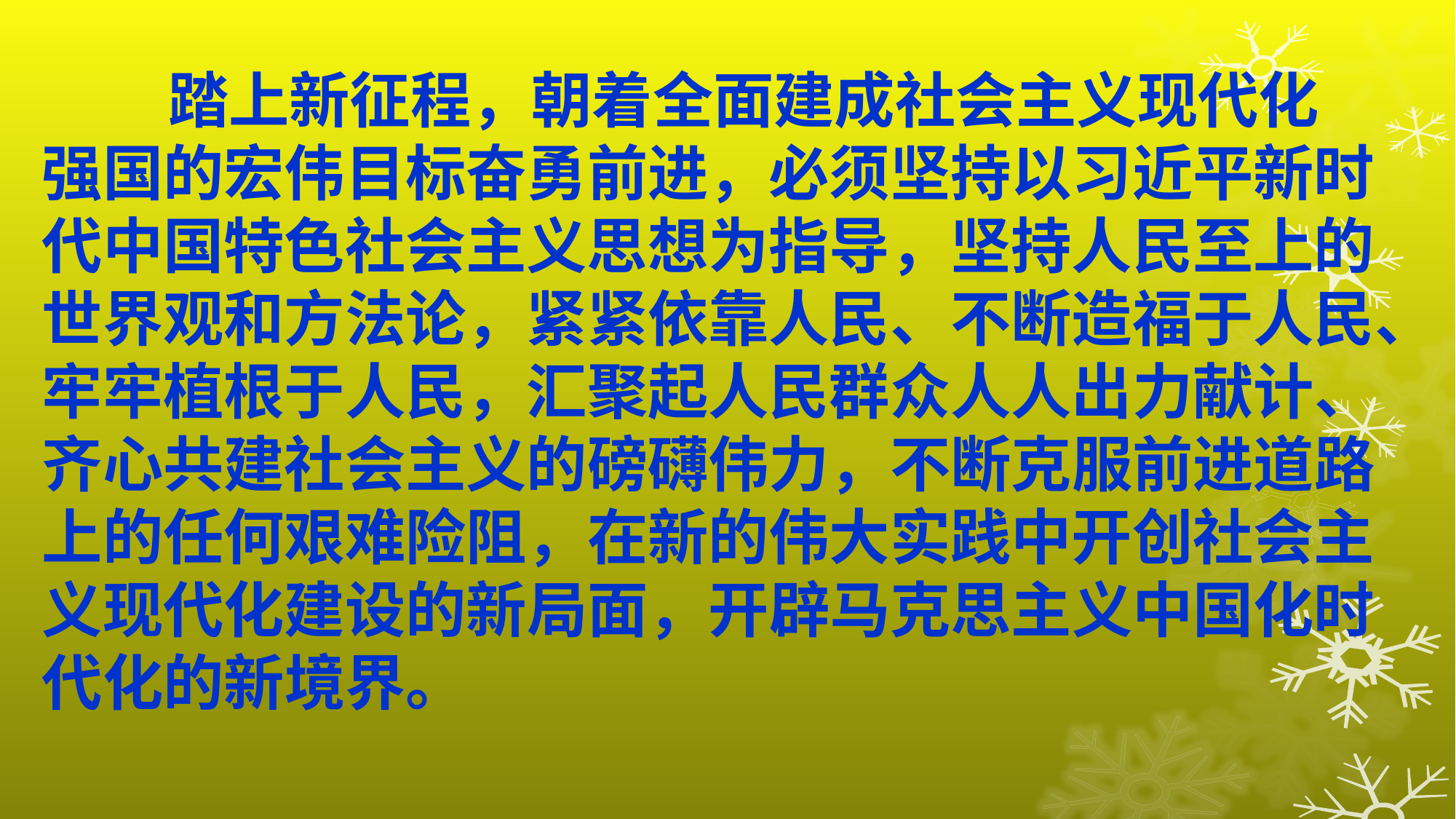

踏上新征程，朝着全面建成社会主义现代化强国的宏伟目标奋勇前进，必须坚持以习近平新时代中国特色社会主义思想为指导，坚持人民至上的世界观和方法论，紧紧依靠人民、不断造福于人民、牢牢植根于人民，汇聚起人民群众人人出力献计、齐心共建社会主义的磅礴伟力，不断克服前进道路上的任何艰难险阻，在新的伟大实践中开创社会主义现代化建设的新局面，开辟马克思主义中国化时代化的新境界。